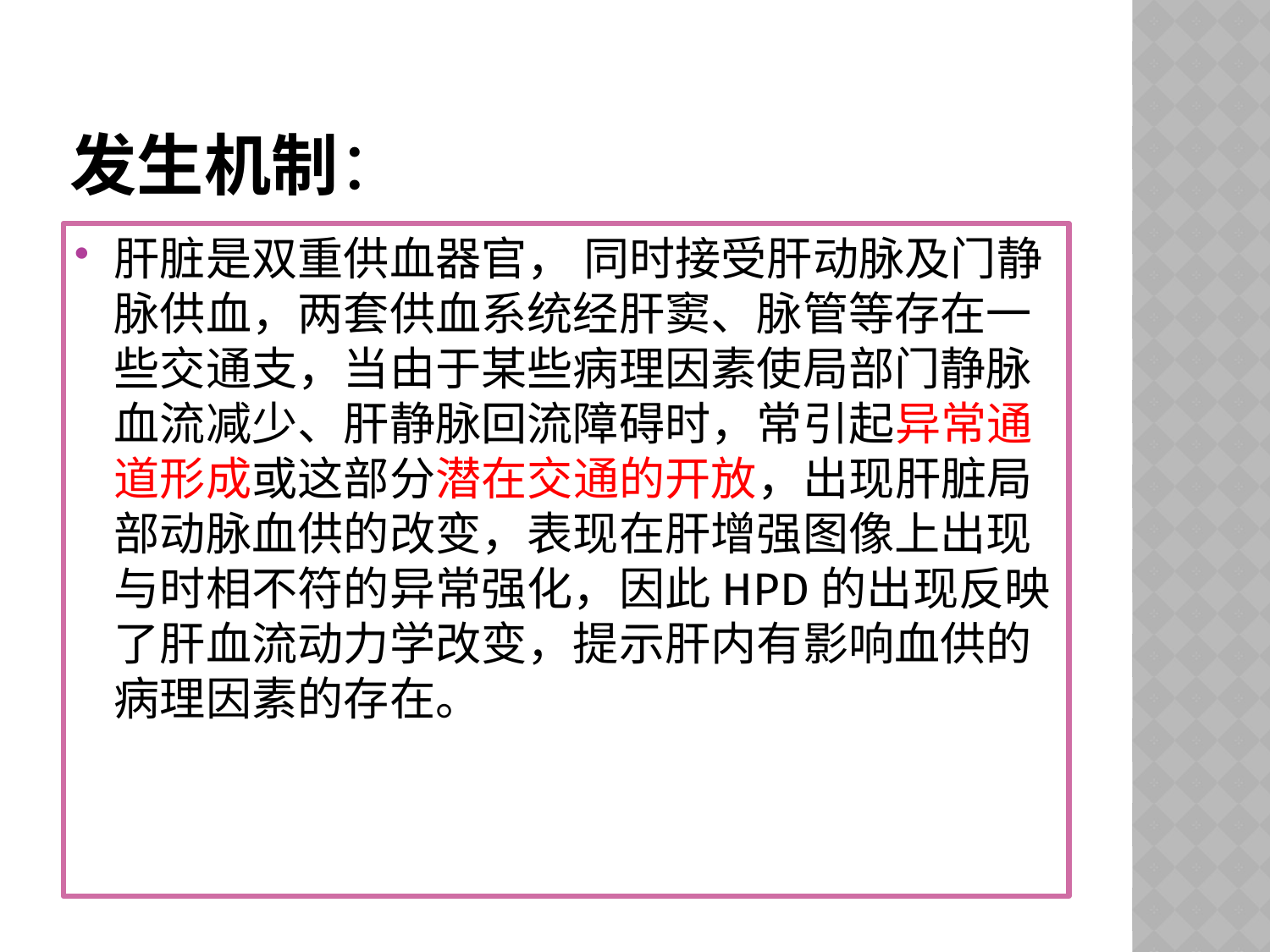

# 发生机制：
肝脏是双重供血器官， 同时接受肝动脉及门静脉供血，两套供血系统经肝窦、脉管等存在一些交通支，当由于某些病理因素使局部门静脉血流减少、肝静脉回流障碍时，常引起异常通道形成或这部分潜在交通的开放，出现肝脏局部动脉血供的改变，表现在肝增强图像上出现与时相不符的异常强化，因此HPD的出现反映了肝血流动力学改变，提示肝内有影响血供的病理因素的存在。